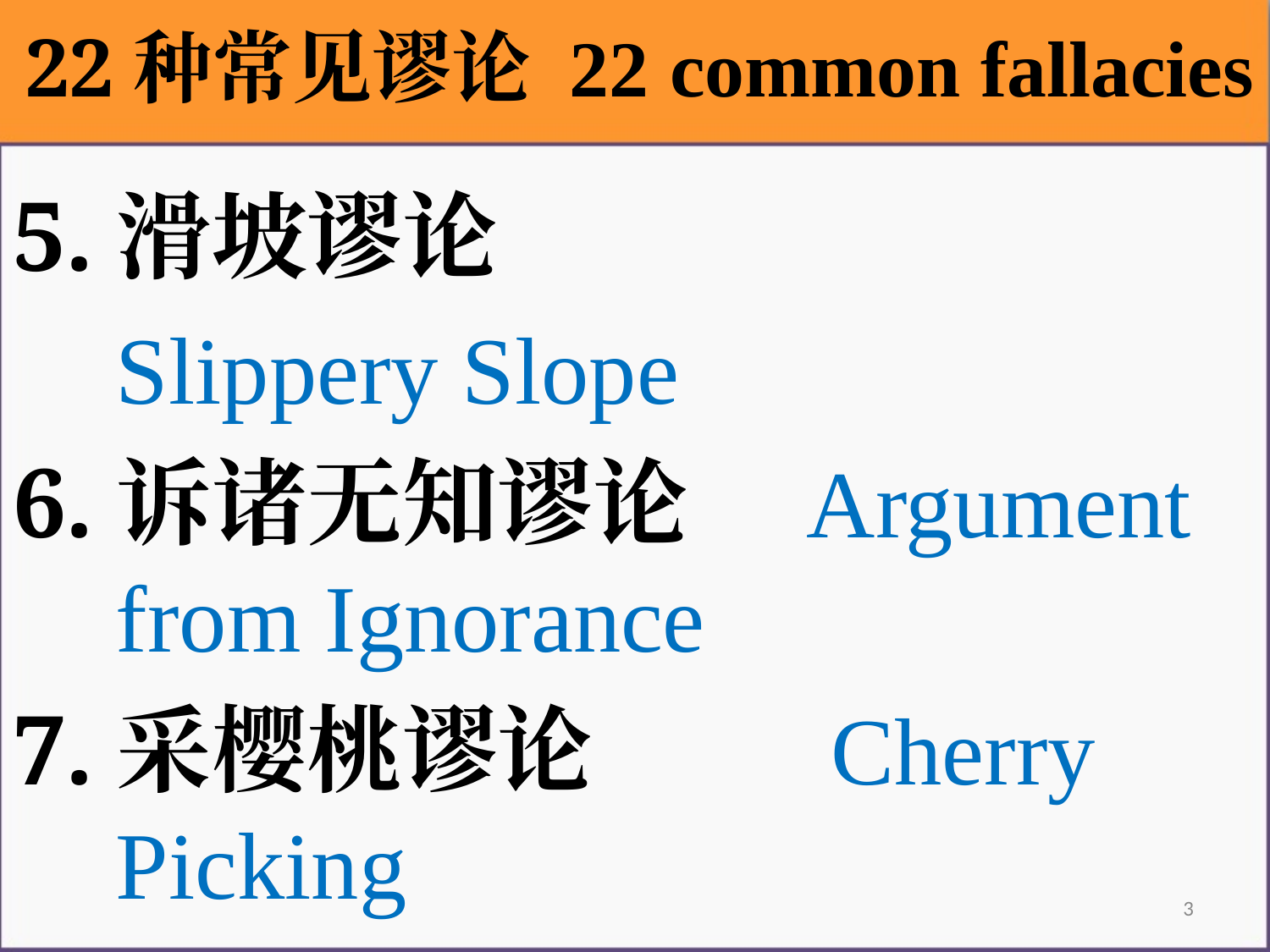

22种常见谬论 22 common fallacies
5.滑坡谬论
	Slippery Slope
6.诉诸无知谬论    Argument from Ignorance
7.采樱桃谬论         Cherry Picking

3